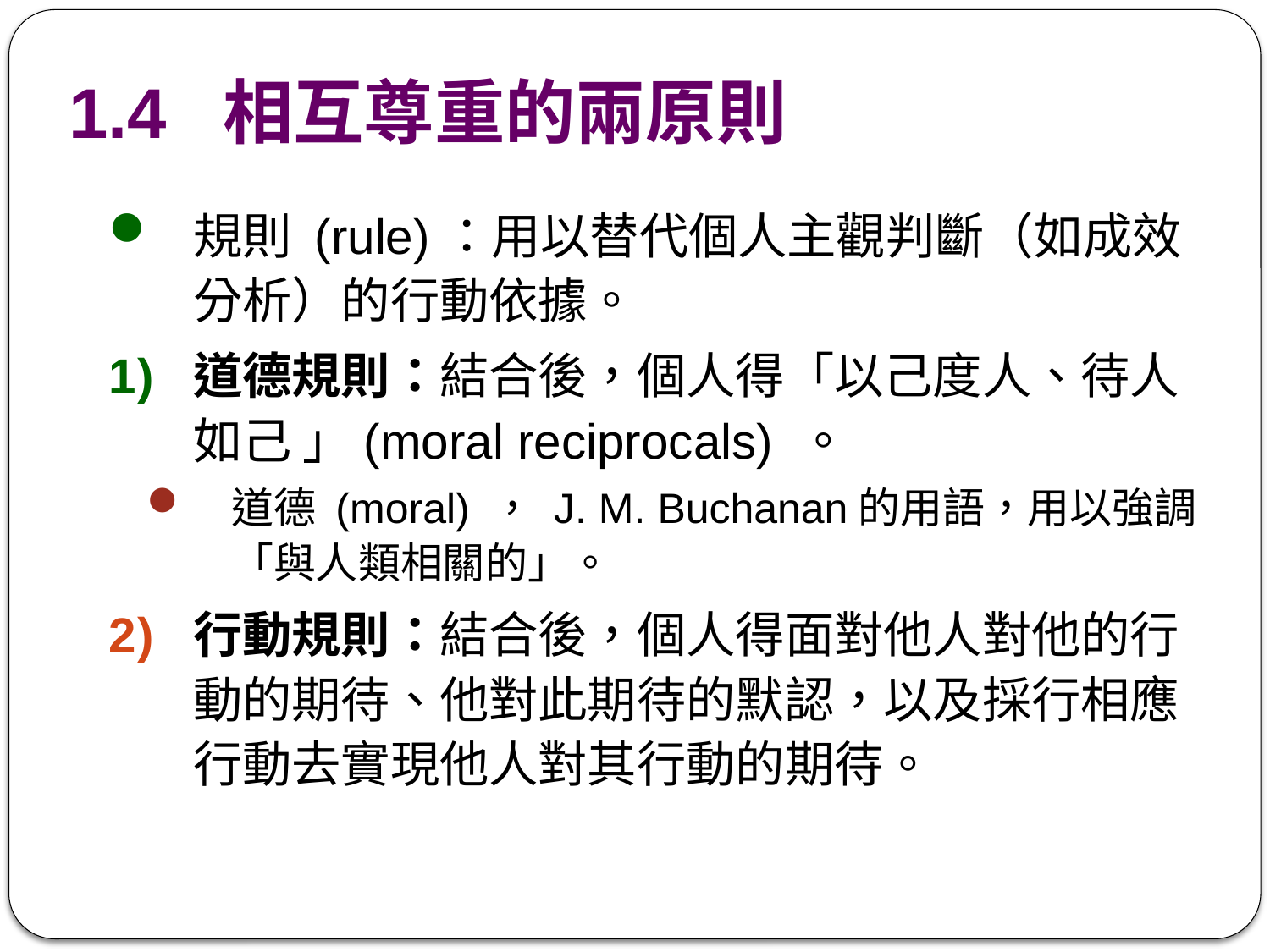

# 1.4  相互尊重的兩原則
規則 (rule)：用以替代個人主觀判斷（如成效分析）的行動依據。
道德規則：結合後，個人得「以己度人、待人如己 」(moral reciprocals) 。
道德 (moral) ， J. M. Buchanan的用語，用以強調「與人類相關的」。
行動規則：結合後，個人得面對他人對他的行動的期待、他對此期待的默認，以及採行相應行動去實現他人對其行動的期待。
7